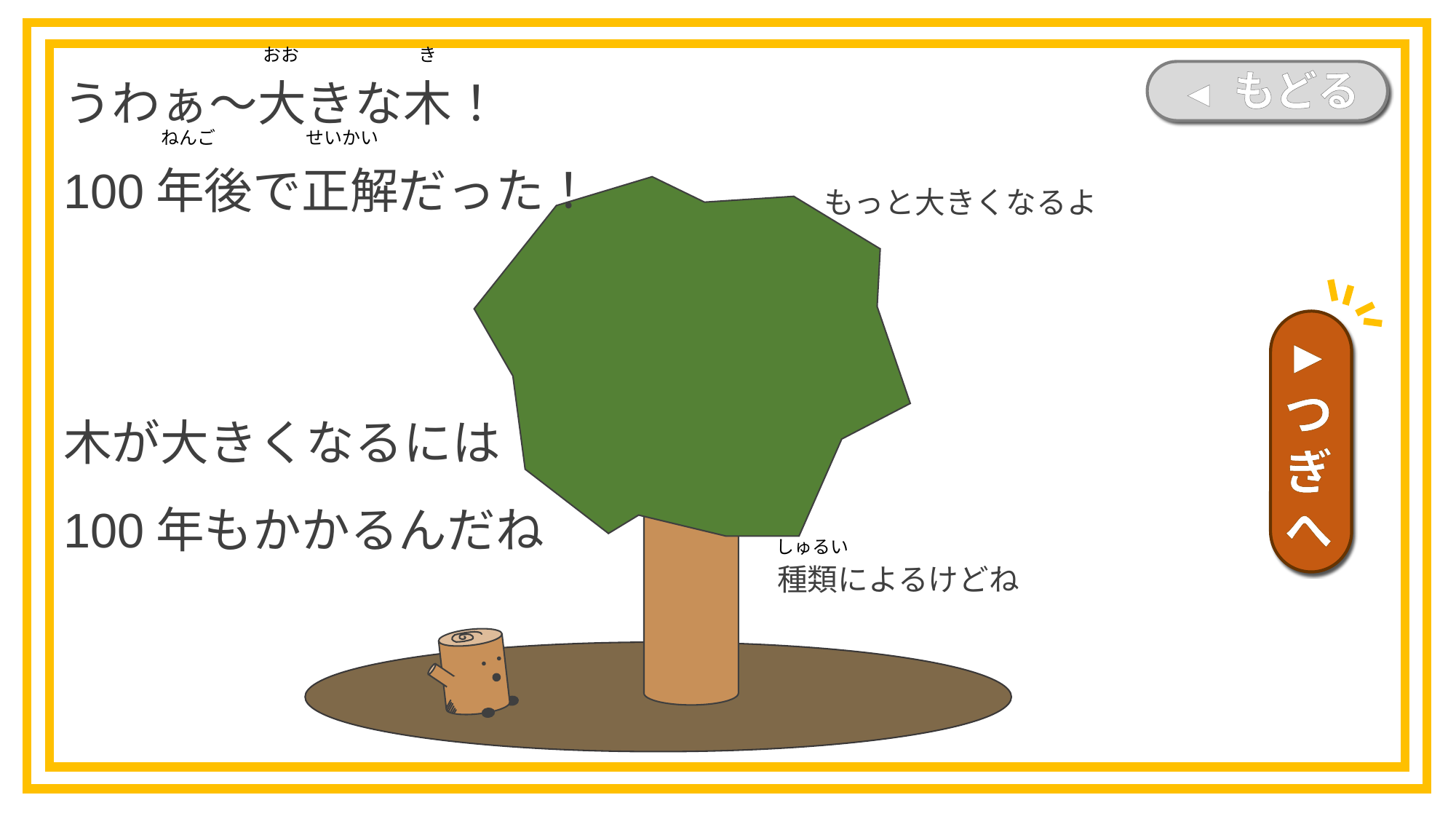

うわぁ～大きな木！
100年後で正解だった！
き
おお

◄ もどる

ねんご
せいかい
もっと大きくなるよ

►つぎへ
木が大きくなるには100年もかかるんだね

種類によるけどね
しゅるい